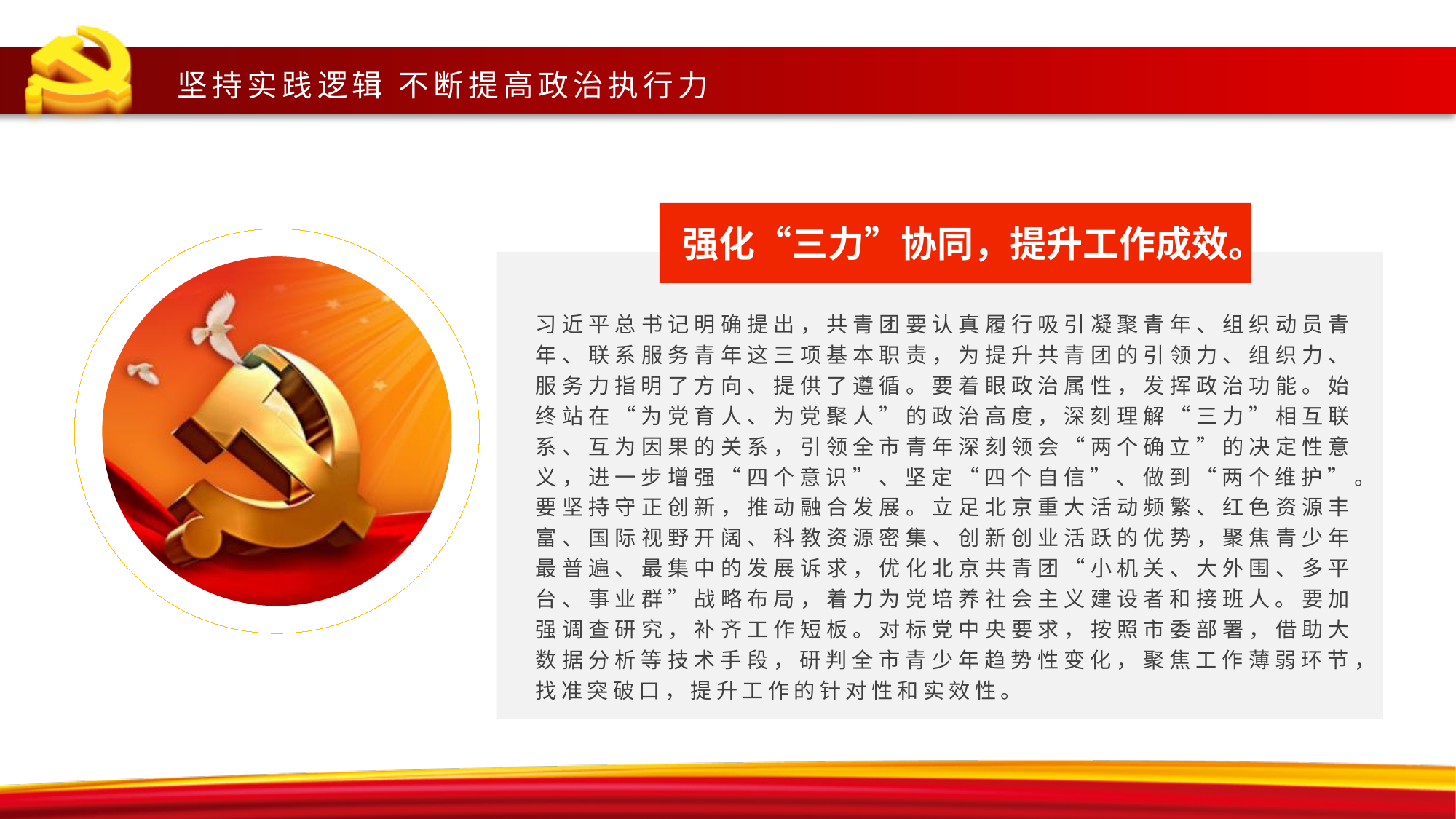

坚持实践逻辑 不断提高政治执行力
强化“三力”协同，提升工作成效。

习近平总书记明确提出，共青团要认真履行吸引凝聚青年、组织动员青年、联系服务青年这三项基本职责，为提升共青团的引领力、组织力、服务力指明了方向、提供了遵循。要着眼政治属性，发挥政治功能。始终站在“为党育人、为党聚人”的政治高度，深刻理解“三力”相互联系、互为因果的关系，引领全市青年深刻领会“两个确立”的决定性意义，进一步增强“四个意识”、坚定“四个自信”、做到“两个维护”。要坚持守正创新，推动融合发展。立足北京重大活动频繁、红色资源丰富、国际视野开阔、科教资源密集、创新创业活跃的优势，聚焦青少年最普遍、最集中的发展诉求，优化北京共青团“小机关、大外围、多平台、事业群”战略布局，着力为党培养社会主义建设者和接班人。要加强调查研究，补齐工作短板。对标党中央要求，按照市委部署，借助大数据分析等技术手段，研判全市青少年趋势性变化，聚焦工作薄弱环节，找准突破口，提升工作的针对性和实效性。